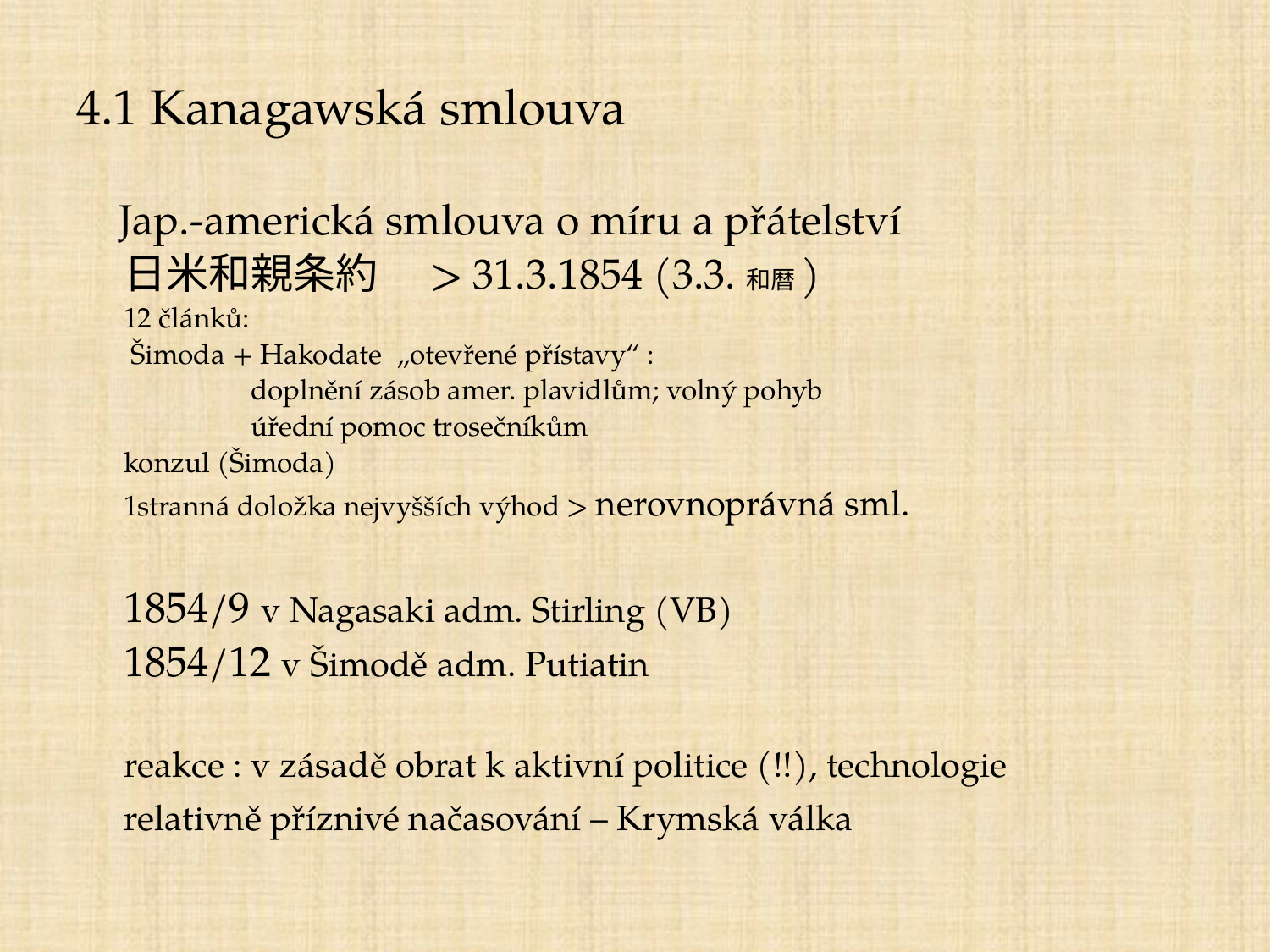

4.1 Kanagawská smlouva

    Jap.-americká smlouva o míru a přátelství
	日米和親条約　> 31.3.1854 (3.3.和暦)
	12 článků:
	 Šimoda + Hakodate  „otevřené přístavy“ :
		doplnění zásob amer. plavidlům; volný pohyb
		úřední pomoc trosečníkům
	konzul (Šimoda)
	1stranná doložka nejvyšších výhod > nerovnoprávná sml.

	1854/9 v Nagasaki adm. Stirling (VB)
	1854/12 v Šimodě adm. Putiatin

	reakce : v zásadě obrat k aktivní politice (!!), technologie
	relativně příznivé načasování – Krymská válka